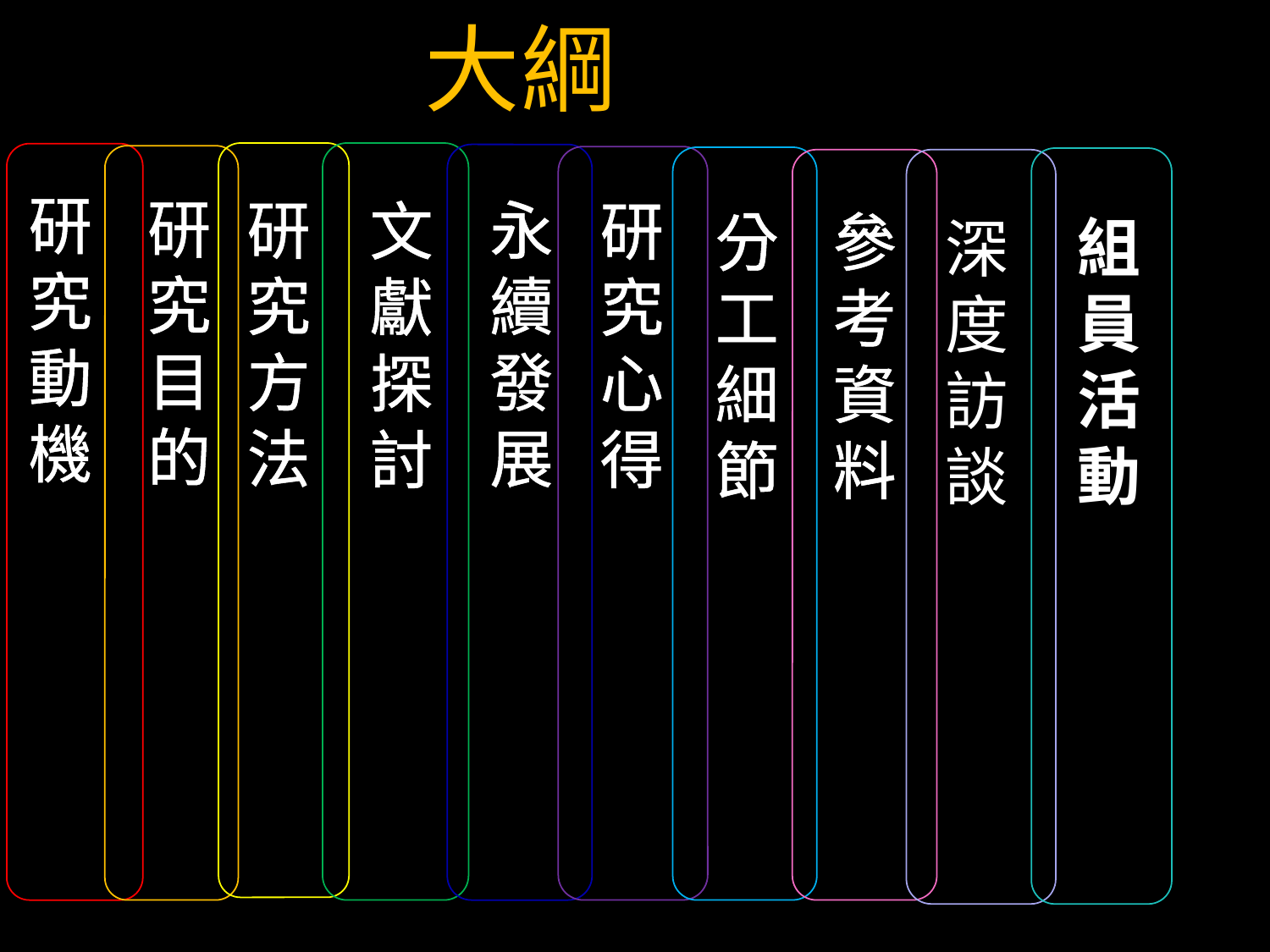

# 大綱

研
究
動
機
研
究
目
的
永
續
發
展
研
究
方
法
文
獻
探
討
研
究
心
得
分
工
細
節
參
考
資
料
組
員
活
動
深
度
訪
談